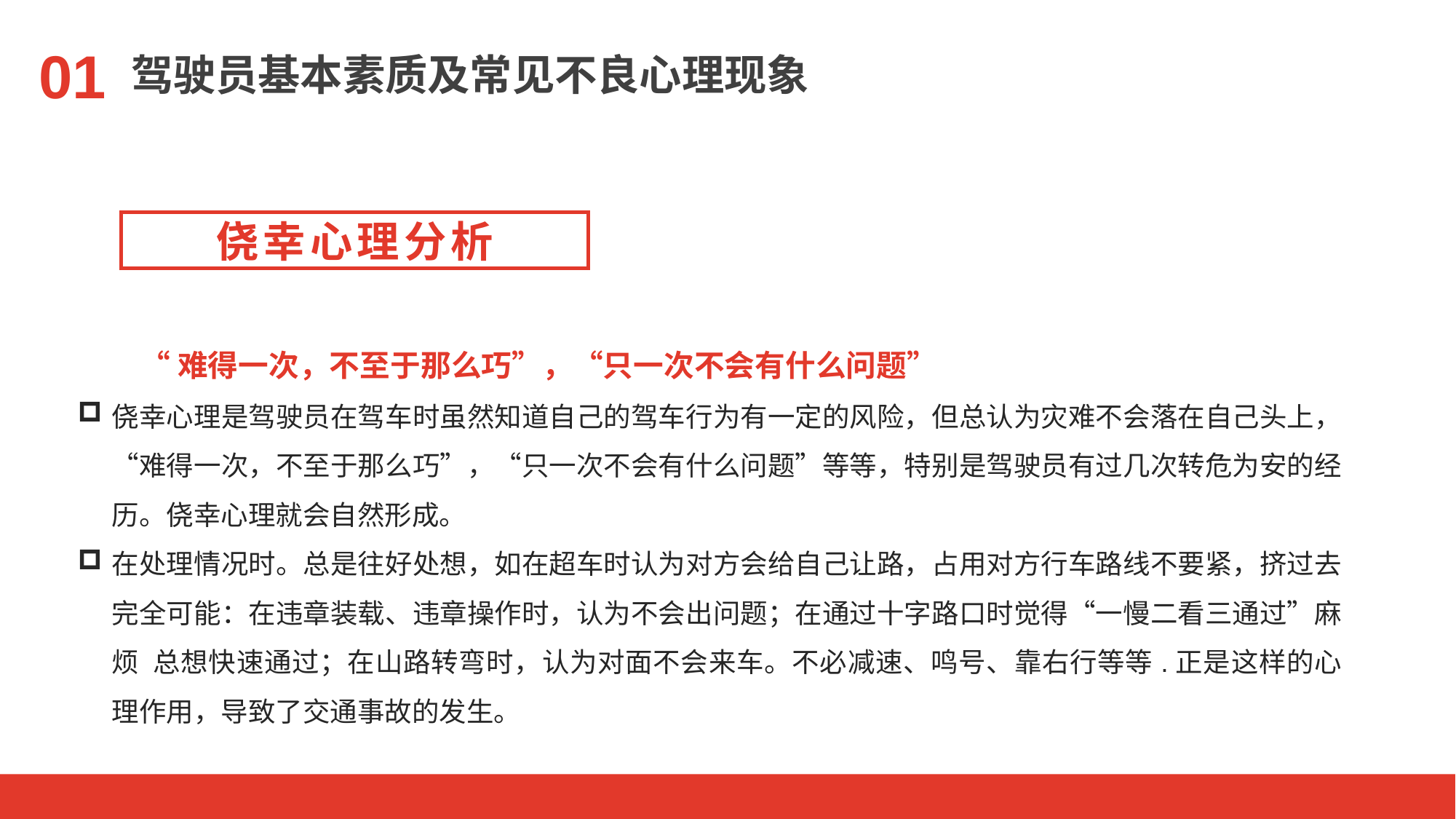

01
驾驶员基本素质及常见不良心理现象
侥幸心理分析
         “难得一次，不至于那么巧”，“只一次不会有什么问题”
侥幸心理是驾驶员在驾车时虽然知道自己的驾车行为有一定的风险，但总认为灾难不会落在自己头上，“难得一次，不至于那么巧”，“只一次不会有什么问题”等等，特别是驾驶员有过几次转危为安的经历。侥幸心理就会自然形成。
在处理情况时。总是往好处想，如在超车时认为对方会给自己让路，占用对方行车路线不要紧，挤过去完全可能：在违章装载、违章操作时，认为不会出问题；在通过十字路口时觉得“一慢二看三通过”麻烦  总想快速通过；在山路转弯时，认为对面不会来车。不必减速、鸣号、靠右行等等.正是这样的心理作用，导致了交通事故的发生。